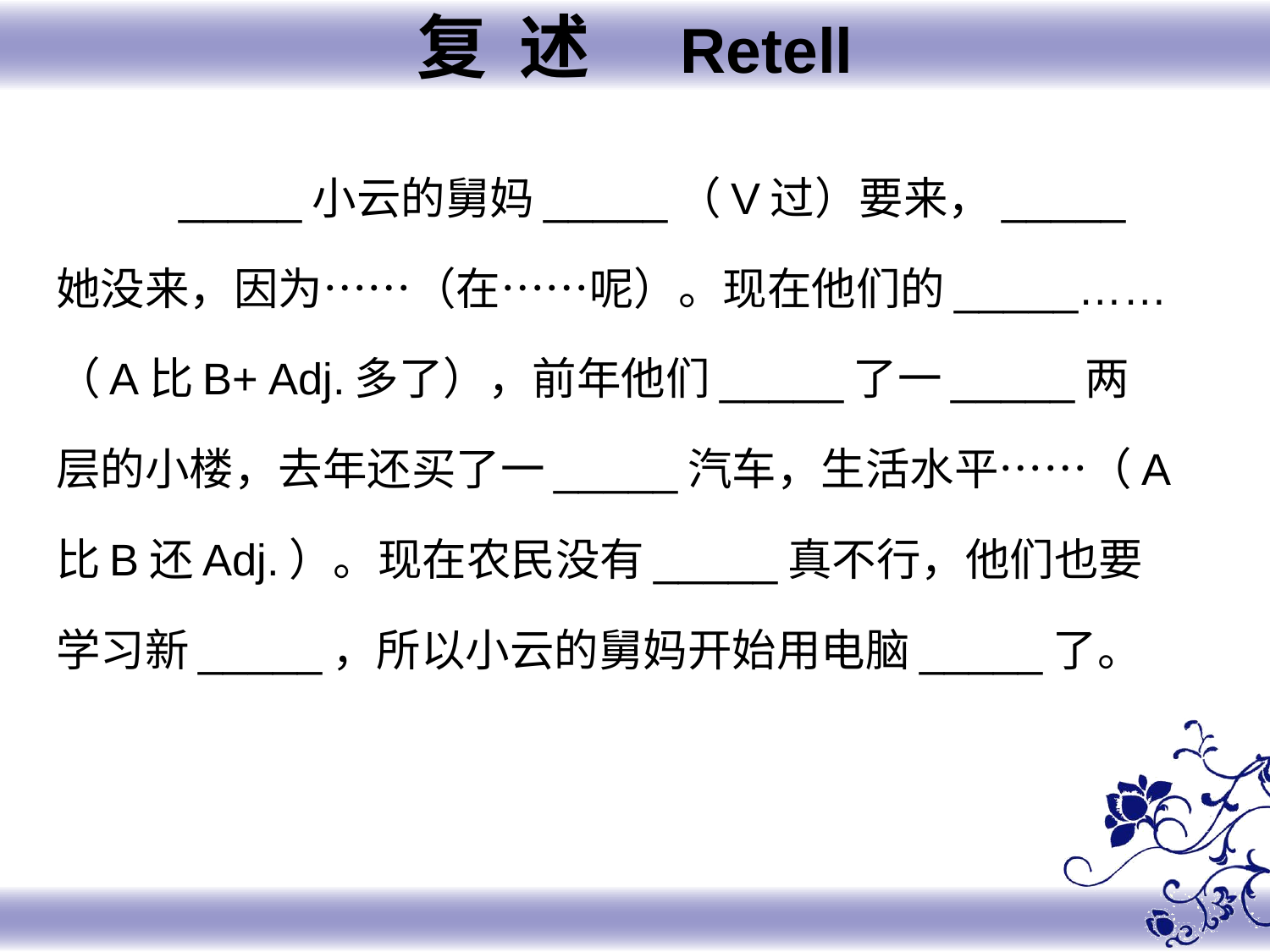

复  述     Retell
          _____小云的舅妈_____（V过）要来，_____她没来，因为……（在……呢）。现在他们的_____……（A比B+ Adj.多了），前年他们_____了一_____两层的小楼，去年还买了一_____汽车，生活水平……（A比B还Adj.）。现在农民没有_____真不行，他们也要学习新_____，所以小云的舅妈开始用电脑_____了。